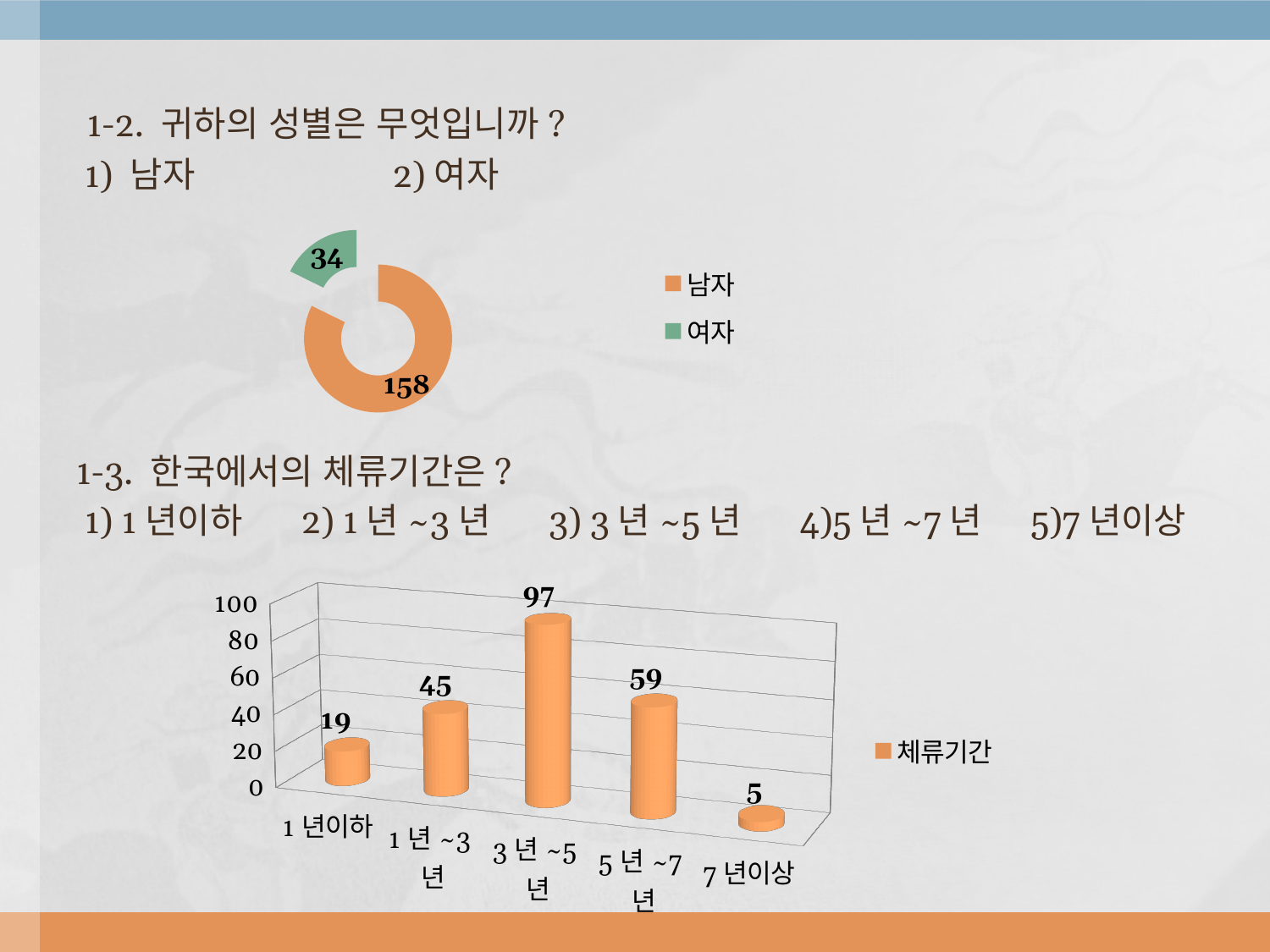

1-2. 귀하의 성별은 무엇입니까?
 1) 남자                   2)여자

1-3. 한국에서의 체류기간은?
 1) 1년이하     2) 1년~3년     3) 3년~5년     4)5년~7년    5)7년이상

### Chart

| Category | 성별 |
|---|---|
| 남자 | 158.0 |
| 여자 | 34.0 |

[unsupported chart]